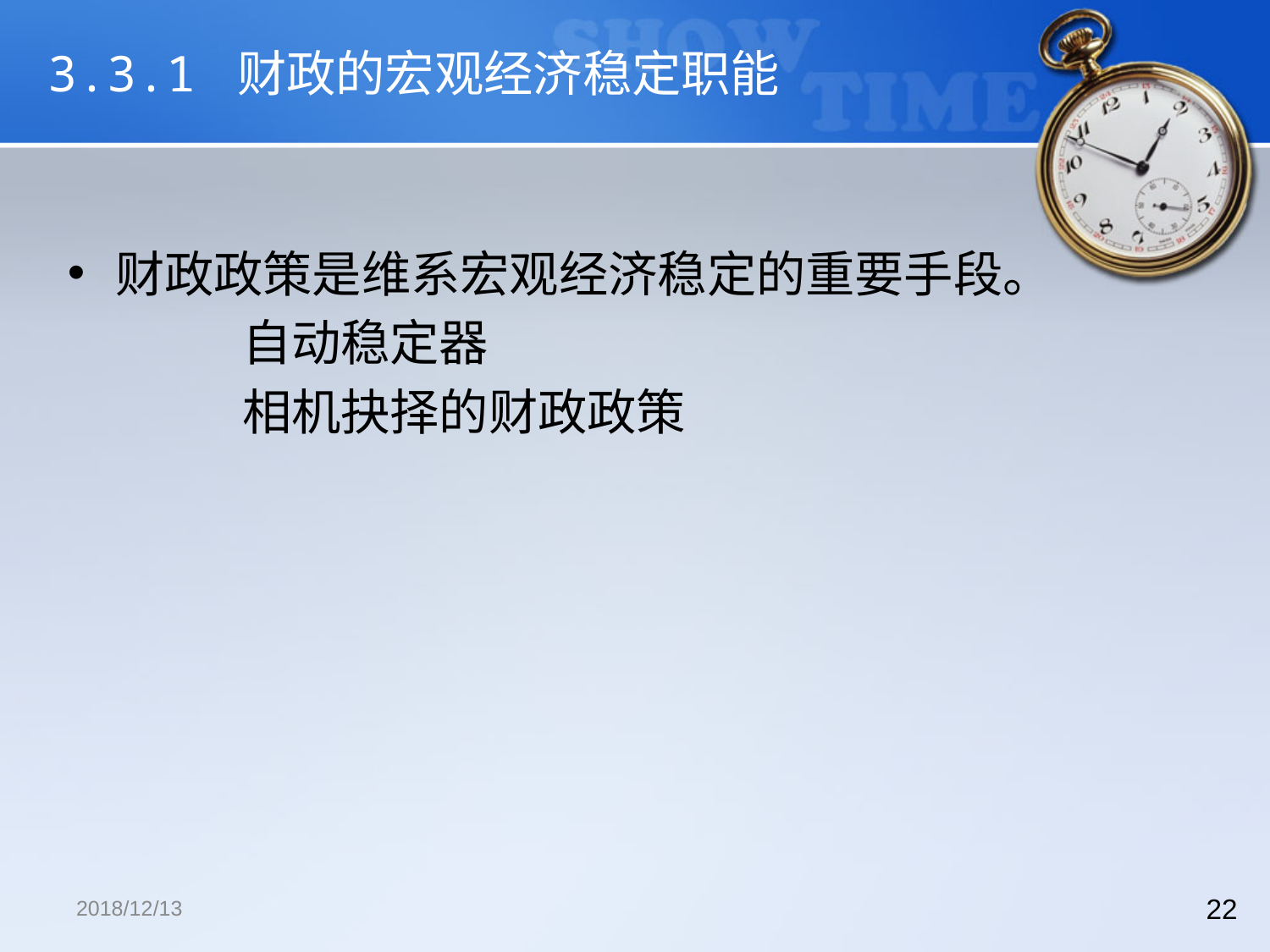

# 3.3.1 财政的宏观经济稳定职能
财政政策是维系宏观经济稳定的重要手段。
		自动稳定器
		相机抉择的财政政策
2018/12/13
22